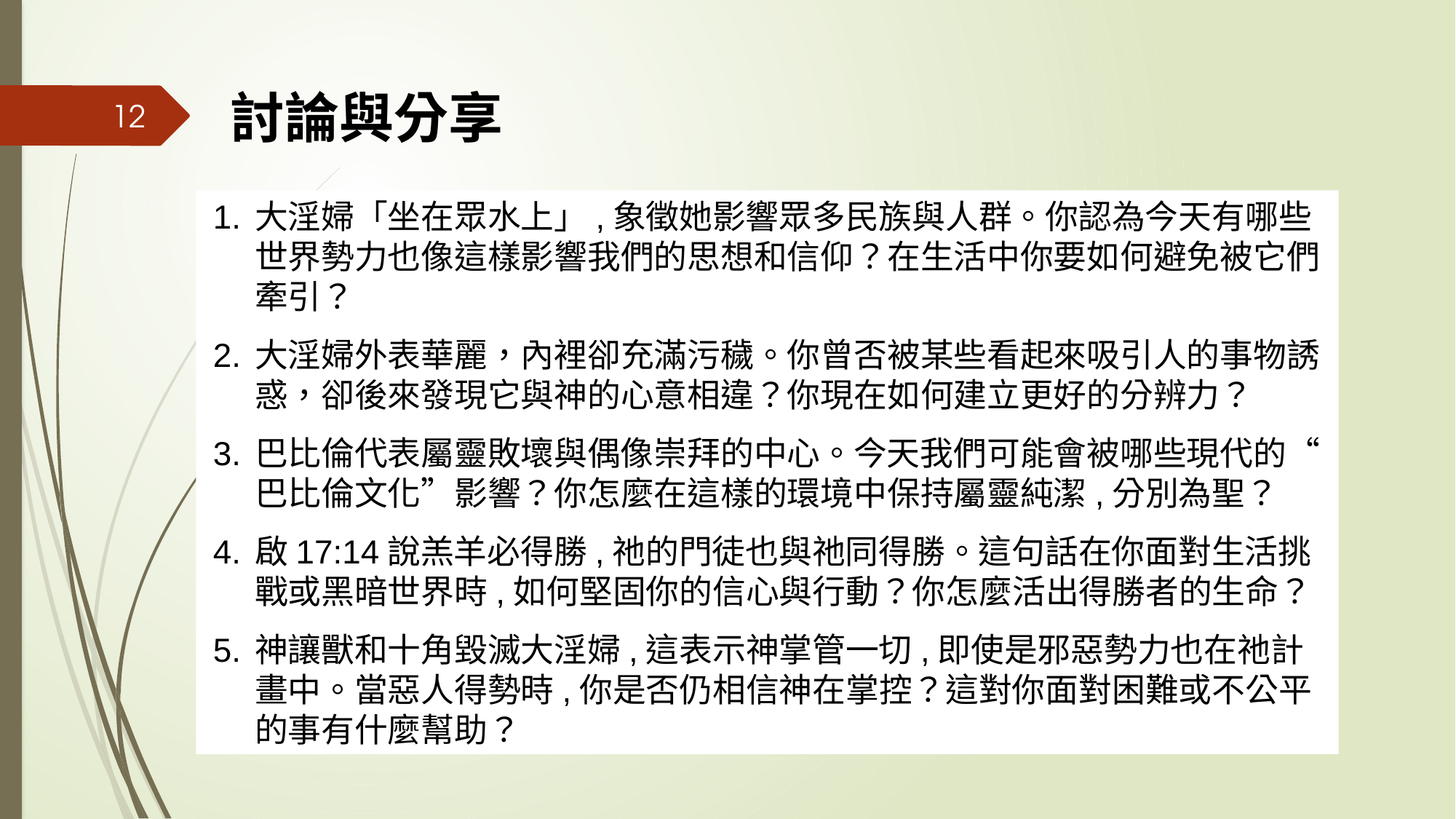

討論與分享
12
大淫婦「坐在眾水上」,象徵她影響眾多民族與人群。你認為今天有哪些世界勢力也像這樣影響我們的思想和信仰？在生活中你要如何避免被它們牽引？
大淫婦外表華麗，內裡卻充滿污穢。你曾否被某些看起來吸引人的事物誘惑，卻後來發現它與神的心意相違？你現在如何建立更好的分辨力？
巴比倫代表屬靈敗壞與偶像崇拜的中心。今天我們可能會被哪些現代的“巴比倫文化”影響？你怎麼在這樣的環境中保持屬靈純潔,分別為聖？
啟17:14說羔羊必得勝,祂的門徒也與祂同得勝。這句話在你面對生活挑戰或黑暗世界時,如何堅固你的信心與行動？你怎麼活出得勝者的生命？
神讓獸和十角毀滅大淫婦,這表示神掌管一切,即使是邪惡勢力也在祂計畫中。當惡人得勢時,你是否仍相信神在掌控？這對你面對困難或不公平的事有什麼幫助？